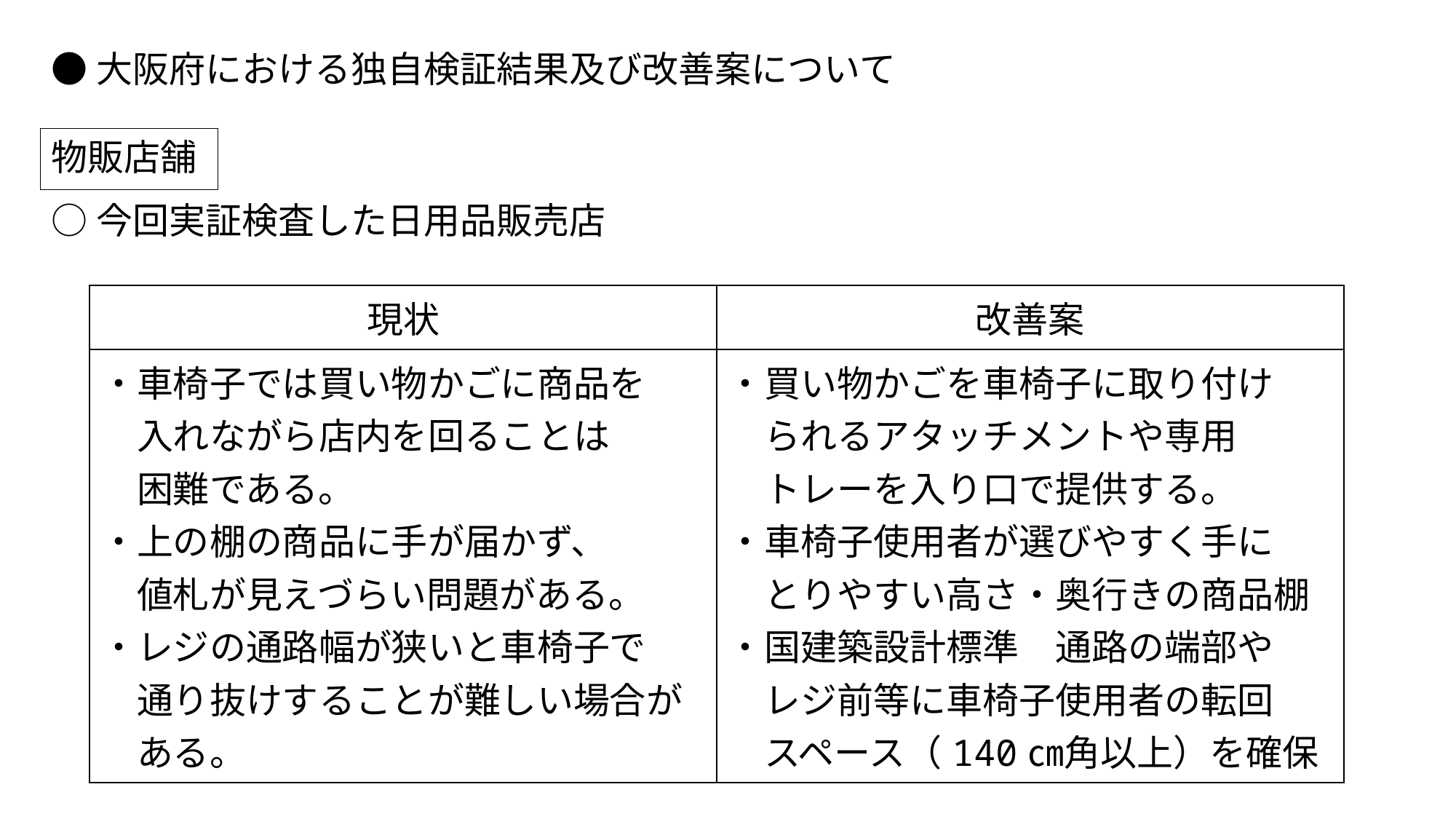

●大阪府における独自検証結果及び改善案について
物販店舗
○今回実証検査した日用品販売店
| 現状 | 改善案 |
| --- | --- |
| ・車椅子では買い物かごに商品を 　入れながら店内を回ることは 　困難である。 ・上の棚の商品に手が届かず、 　値札が見えづらい問題がある。 ・レジの通路幅が狭いと車椅子で 　通り抜けすることが難しい場合が 　ある。 | ・買い物かごを車椅子に取り付け 　られるアタッチメントや専用 　トレーを入り口で提供する。 ・車椅子使用者が選びやすく手に 　とりやすい高さ・奥行きの商品棚 ・国建築設計標準　通路の端部や 　レジ前等に車椅子使用者の転回 　スペース（140㎝角以上）を確保 |